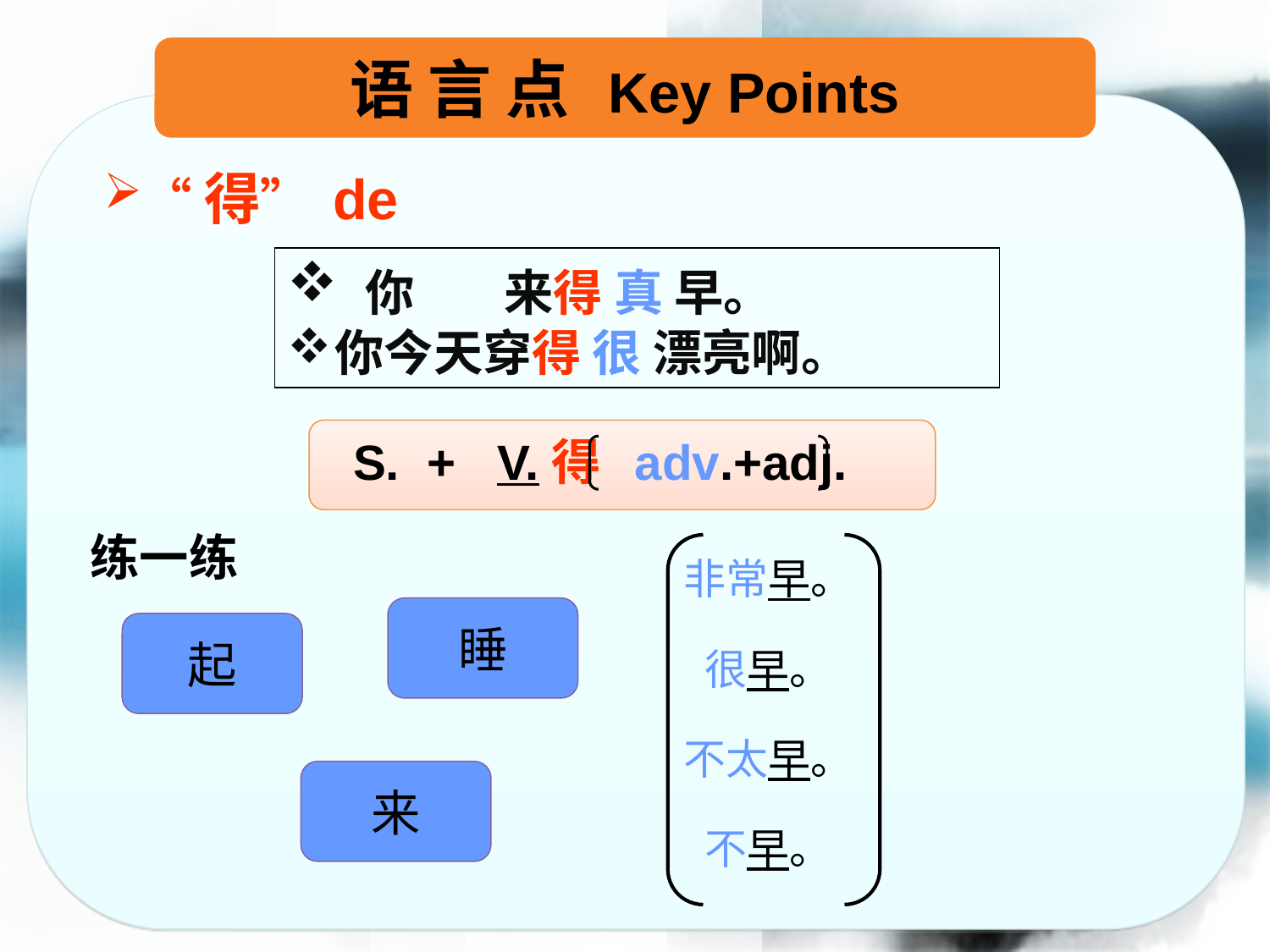

语 言 点  Key Points

“得” de
 你        来得 真 早。
你今天穿得 很 漂亮啊。

S.  +   V.得  adv.+adj.

练一练

非常早。

很早。

不太早。

不早。
睡
起
来